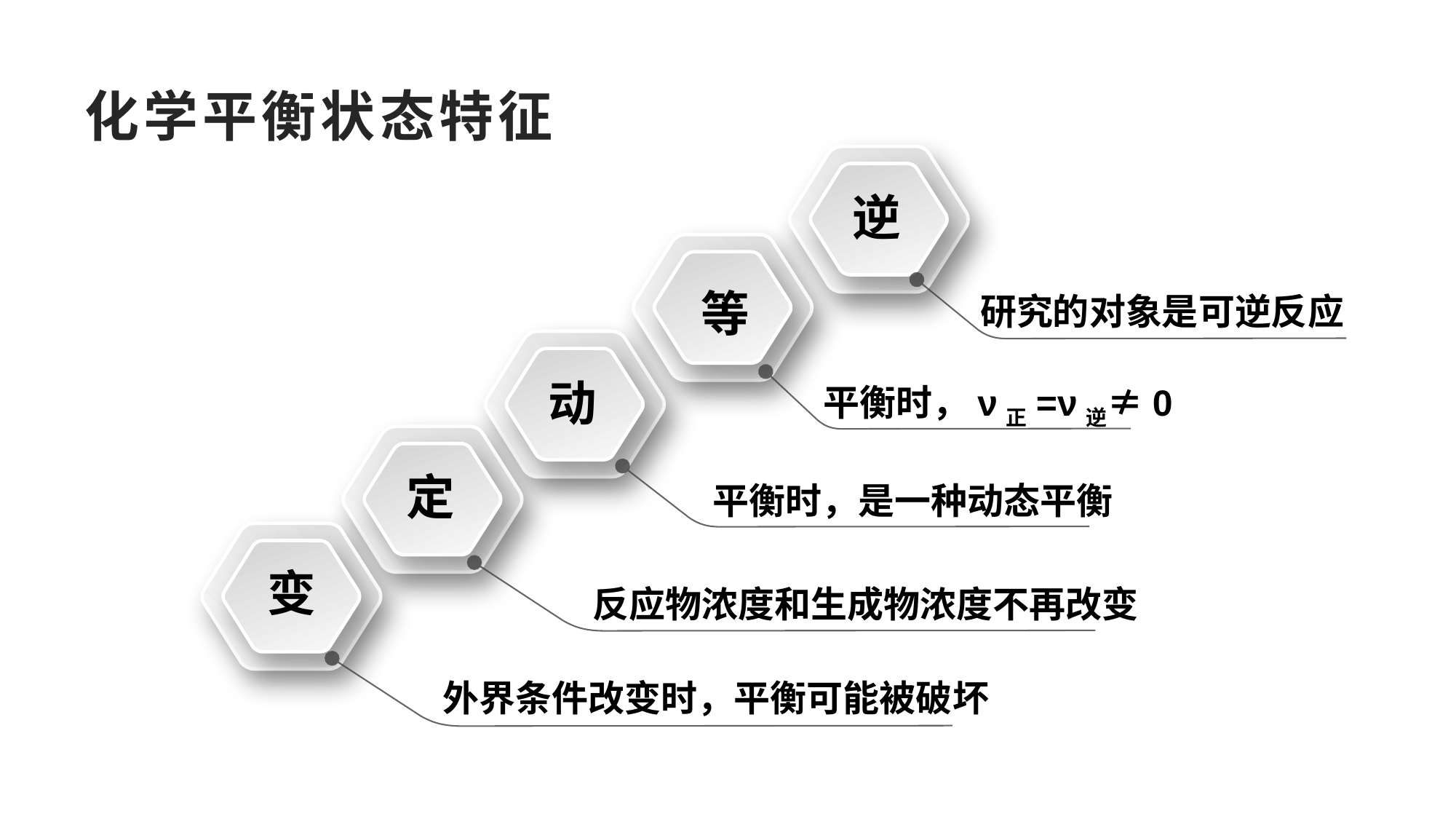

# 化学平衡状态特征

逆

等
研究的对象是可逆反应

动
平衡时，ν正=ν逆≠0

定
平衡时，是一种动态平衡

变
反应物浓度和生成物浓度不再改变
外界条件改变时，平衡可能被破坏